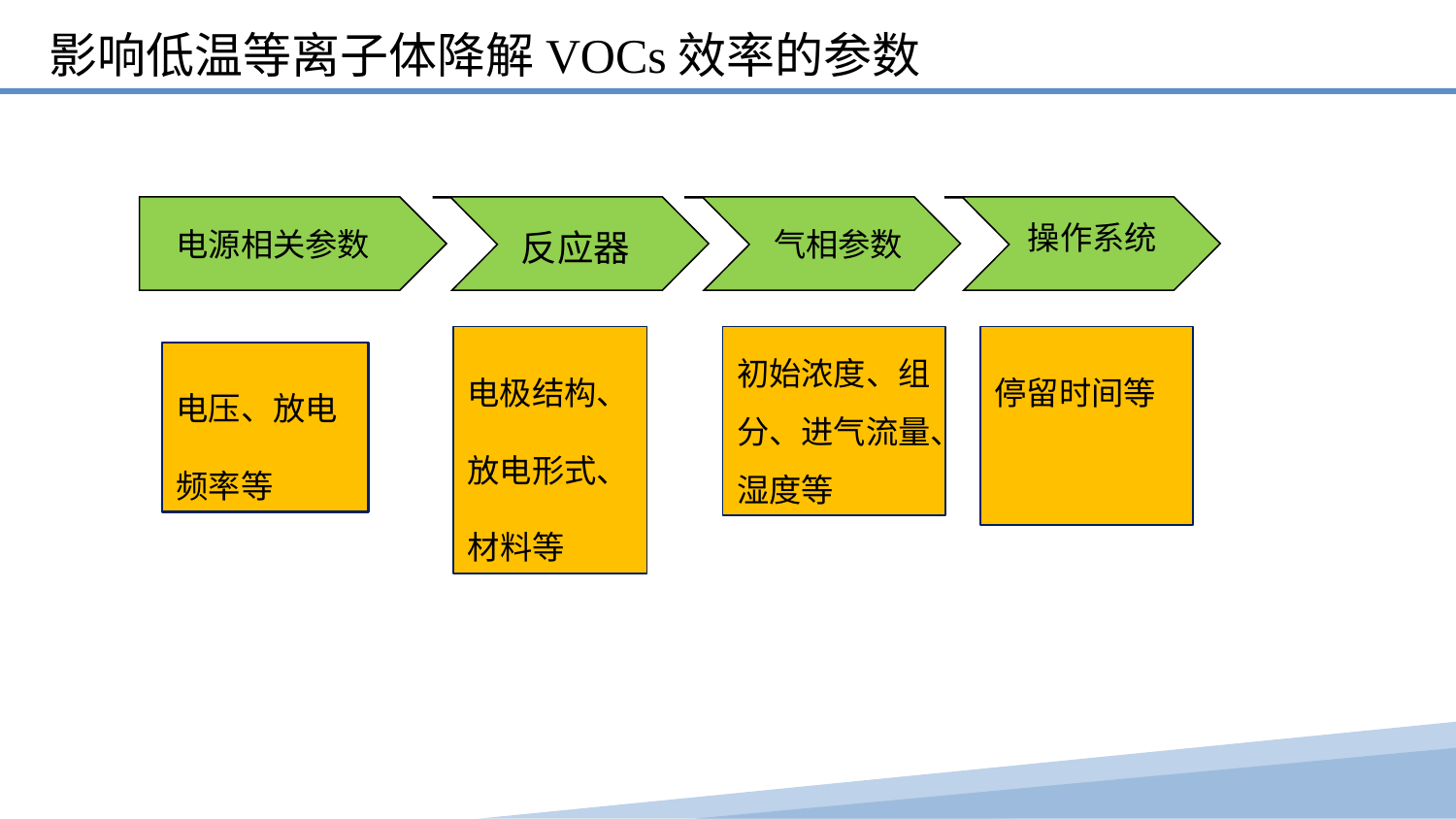

影响低温等离子体降解VOCs效率的参数

电源相关参数
反应器
气相参数
电极结构、放电形式、材料等
初始浓度、组分、进气流量、湿度等
停留时间等
电压、放电频率等
操作系统